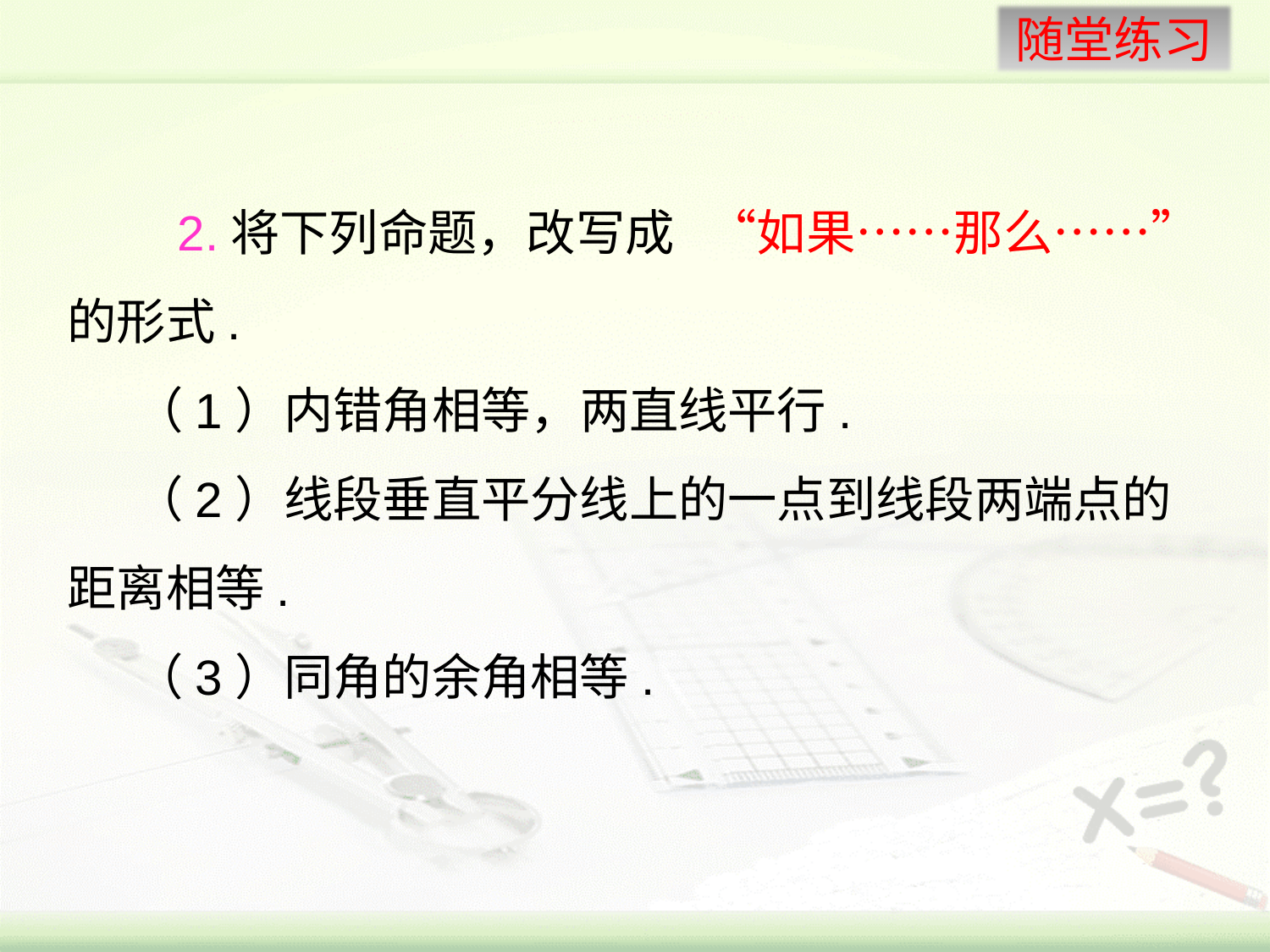

2.将下列命题，改写成   “如果……那么……”的形式.
     （1）内错角相等，两直线平行.
     （2）线段垂直平分线上的一点到线段两端点的距离相等.
     （3）同角的余角相等.